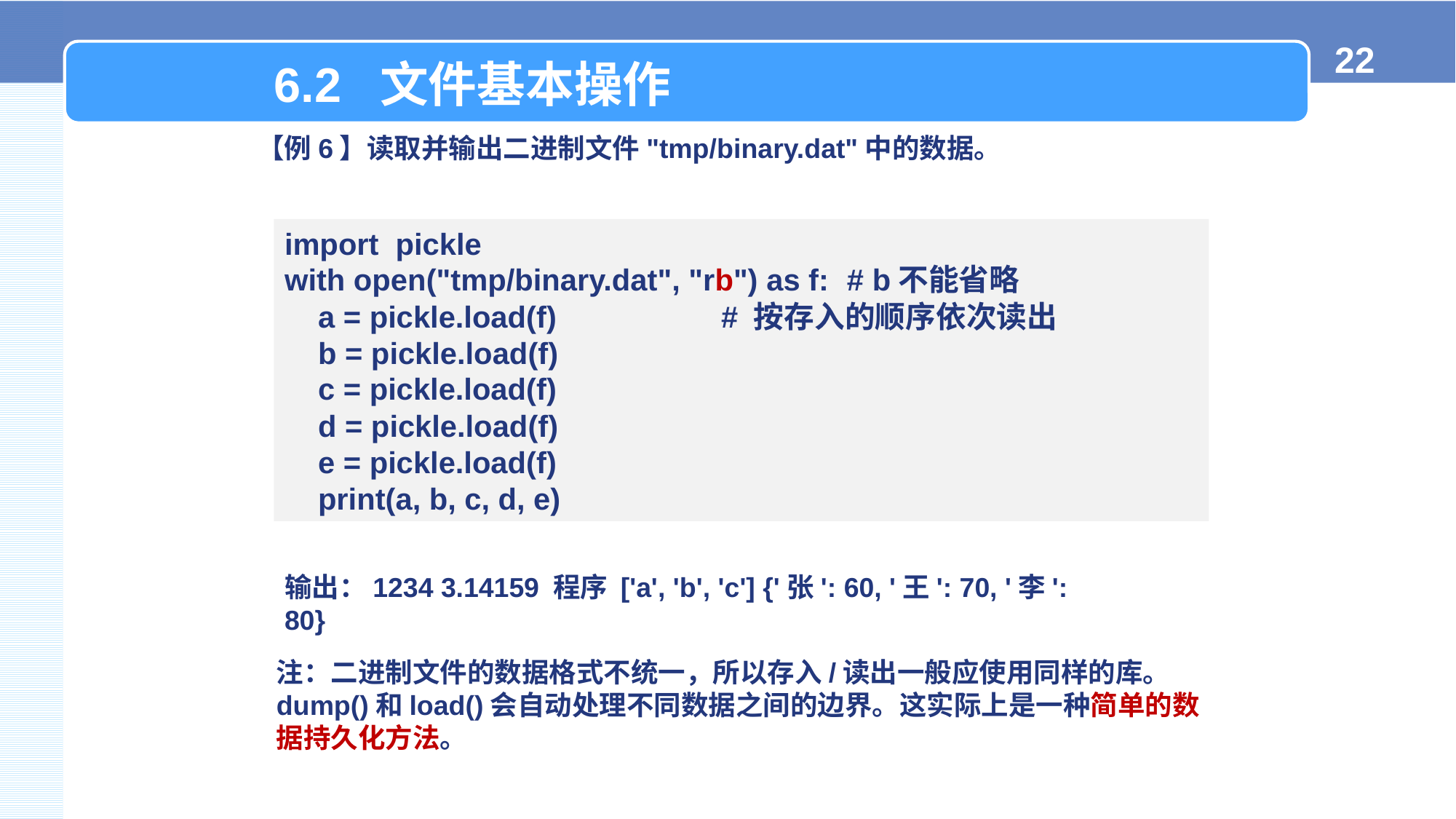

6.2  文件基本操作
【例6】读取并输出二进制文件"tmp/binary.dat"中的数据。
import  pickle
with open("tmp/binary.dat", "rb") as f:	  # b不能省略
    a = pickle.load(f)		# 按存入的顺序依次读出
    b = pickle.load(f)
    c = pickle.load(f)
    d = pickle.load(f)
    e = pickle.load(f)
    print(a, b, c, d, e)
输出：1234 3.14159 程序 ['a', 'b', 'c'] {'张': 60, '王': 70, '李': 80}
注：二进制文件的数据格式不统一，所以存入/读出一般应使用同样的库。
dump()和load()会自动处理不同数据之间的边界。这实际上是一种简单的数据持久化方法。